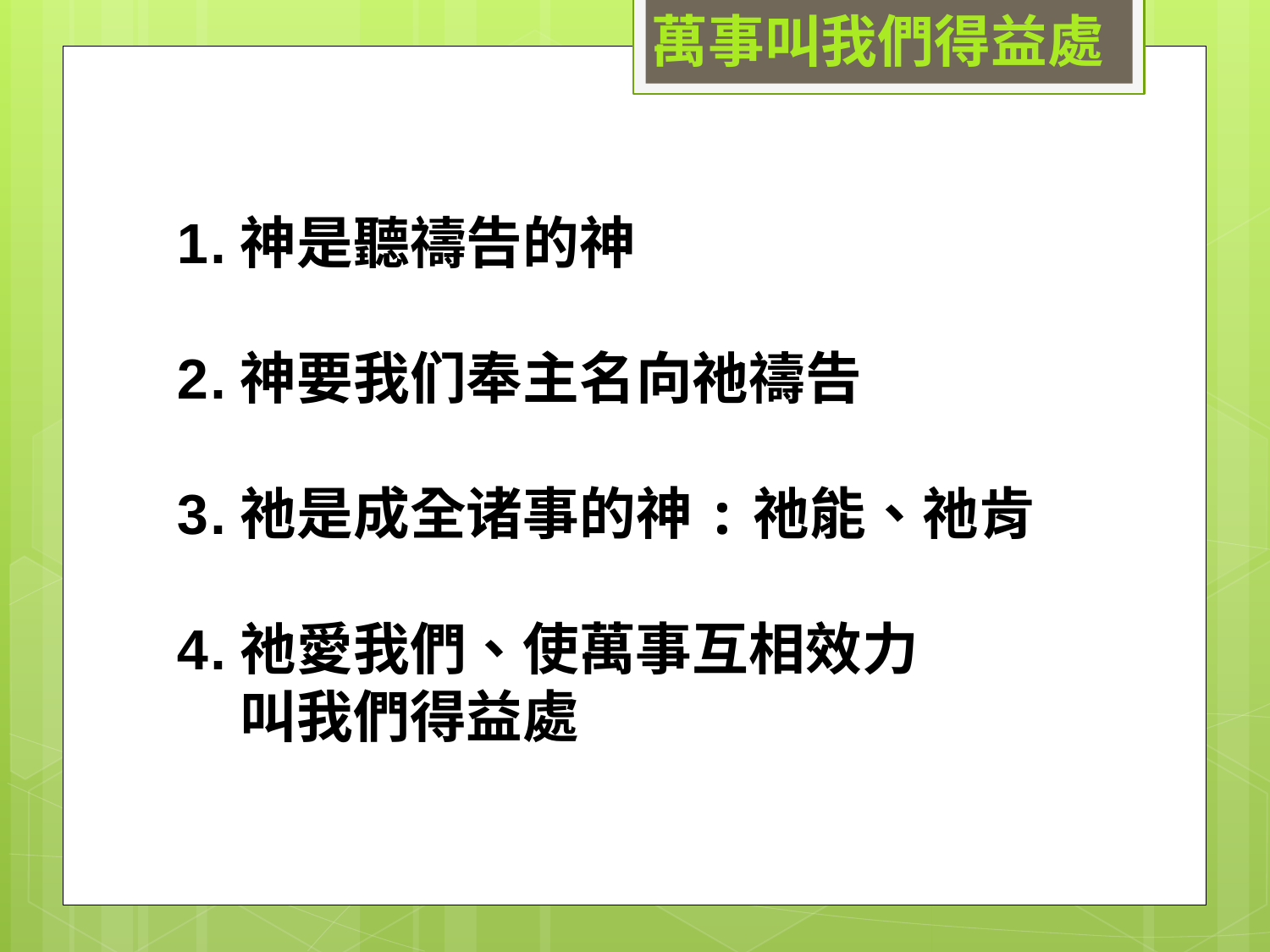

萬事叫我們得益處
神是聽禱告的神

神要我们奉主名向祂禱告

祂是成全诸事的神:祂能、祂肯

祂愛我們、使萬事互相效力
	叫我們得益處